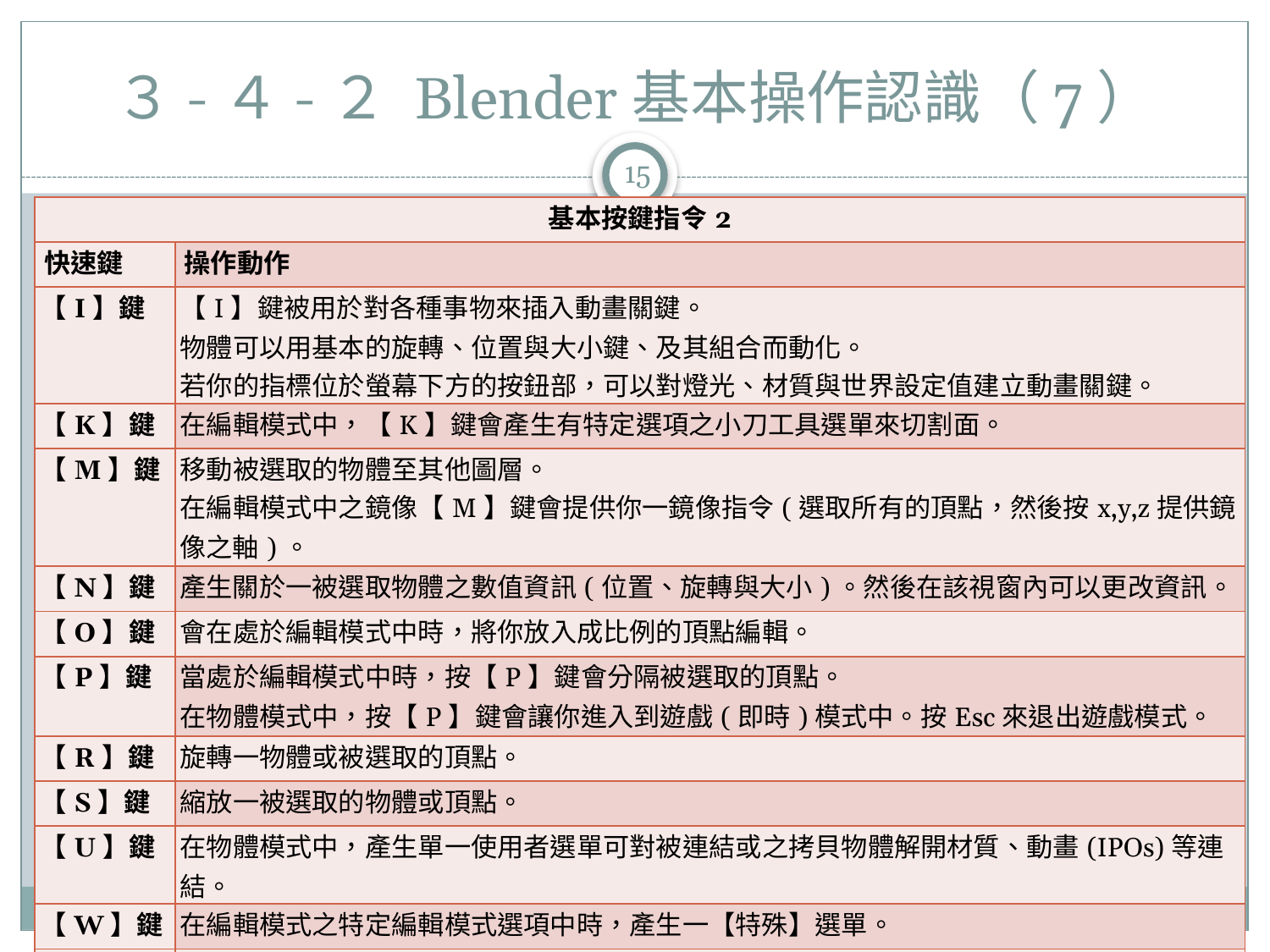

# ３-４-２ Blender基本操作認識（7）
15
| 基本按鍵指令2 |  |
| --- | --- |
| 快速鍵 | 操作動作 |
| 【I】鍵 | 【I】鍵被用於對各種事物來插入動畫關鍵。 物體可以用基本的旋轉、位置與大小鍵、及其組合而動化。 若你的指標位於螢幕下方的按鈕部，可以對燈光、材質與世界設定值建立動畫關鍵。 |
| 【K】鍵 | 在編輯模式中，【K】鍵會產生有特定選項之小刀工具選單來切割面。 |
| 【M】鍵 | 移動被選取的物體至其他圖層。 在編輯模式中之鏡像【M】鍵會提供你一鏡像指令(選取所有的頂點，然後按x,y,z提供鏡像之軸)。 |
| 【N】鍵 | 產生關於一被選取物體之數值資訊(位置、旋轉與大小)。然後在該視窗內可以更改資訊。 |
| 【O】鍵 | 會在處於編輯模式中時，將你放入成比例的頂點編輯。 |
| 【P】鍵 | 當處於編輯模式中時，按【P】鍵會分隔被選取的頂點。 在物體模式中，按【P】鍵會讓你進入到遊戲(即時)模式中。按Esc來退出遊戲模式。 |
| 【R】鍵 | 旋轉一物體或被選取的頂點。 |
| 【S】鍵 | 縮放一被選取的物體或頂點。 |
| 【U】鍵 | 在物體模式中，產生單一使用者選單可對被連結或之拷貝物體解開材質、動畫(IPOs)等連結。 |
| 【W】鍵 | 在編輯模式之特定編輯模式選項中時，產生一【特殊】選單。 |
| 【X】鍵 | 【X】鍵或【Delete】鍵皆為刪除被選取的物體、頂點或面。 |
| 【Z】鍵 | 實體與線框的視圖切換。 |